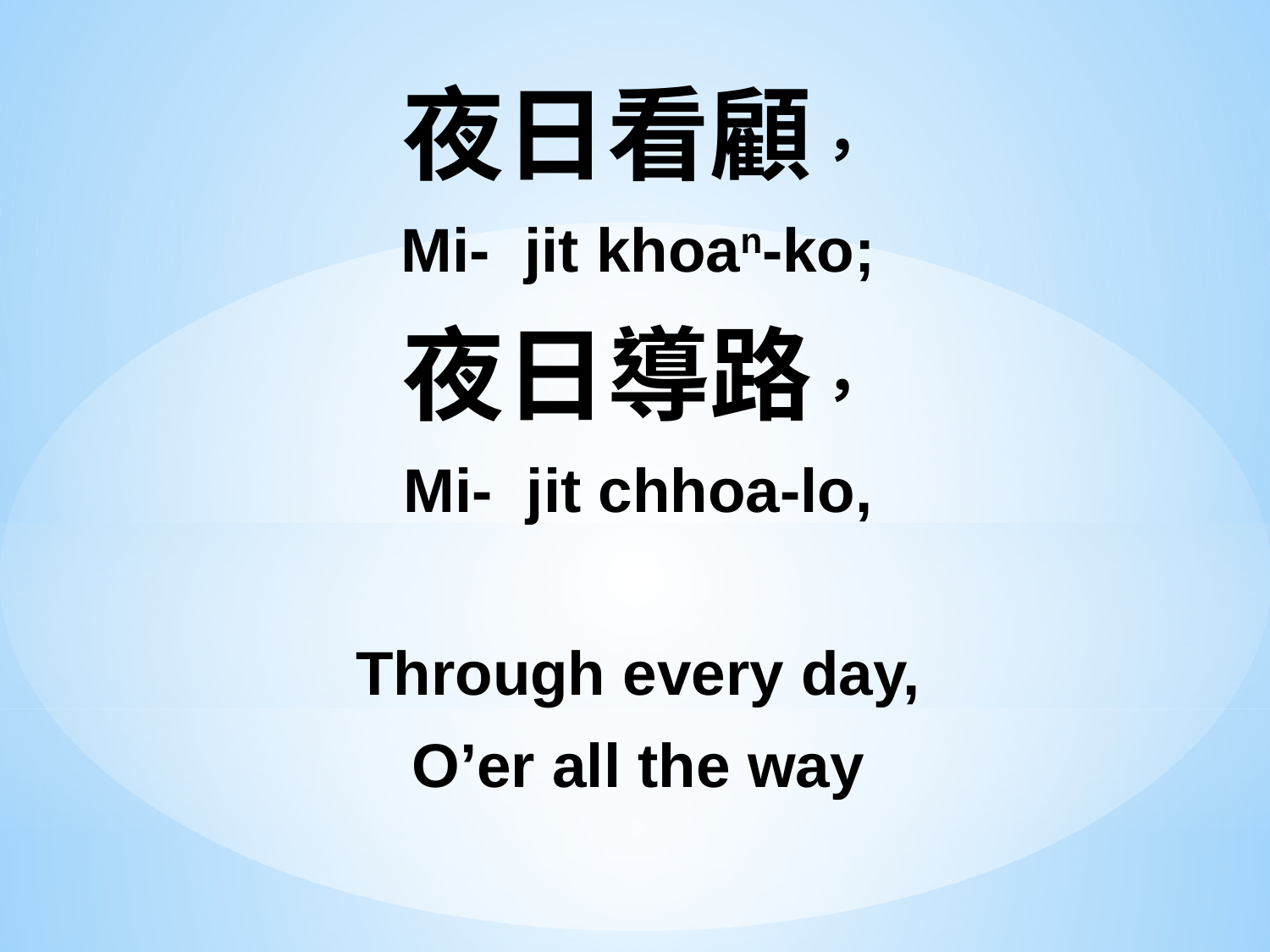

夜日看顧，
Mi-  jit khoan-ko;
夜日導路，
Mi-  jit chhoa-lo,

Through every day,
O’er all the way